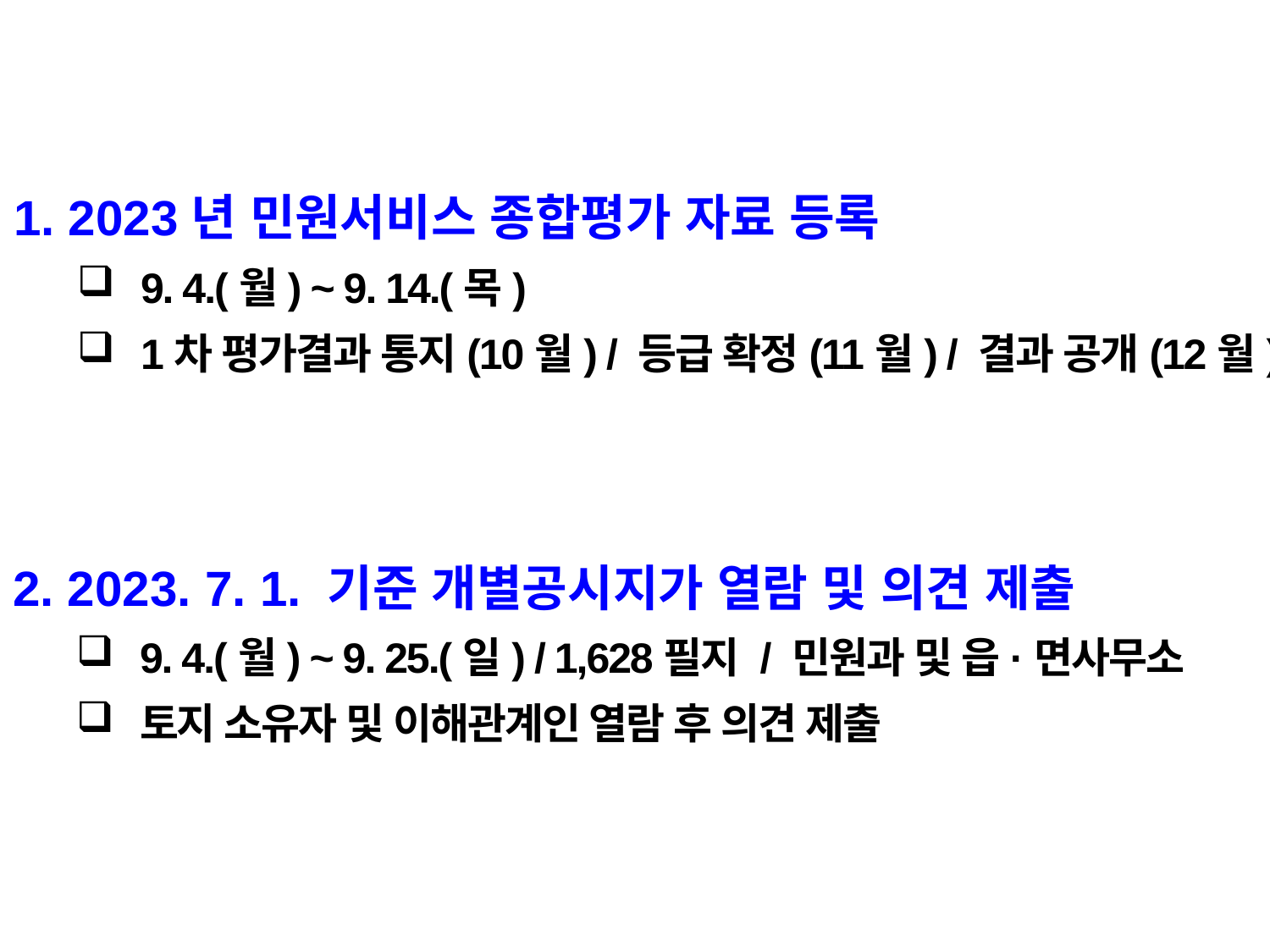

1. 2023년 민원서비스 종합평가 자료 등록
9. 4.(월) ~ 9. 14.(목)
1차 평가결과 통지(10월) / 등급 확정(11월) / 결과 공개(12월)

2. 2023. 7. 1. 기준 개별공시지가 열람 및 의견 제출
9. 4.(월) ~ 9. 25.(일) / 1,628필지 / 민원과 및 읍·면사무소
토지 소유자 및 이해관계인 열람 후 의견 제출